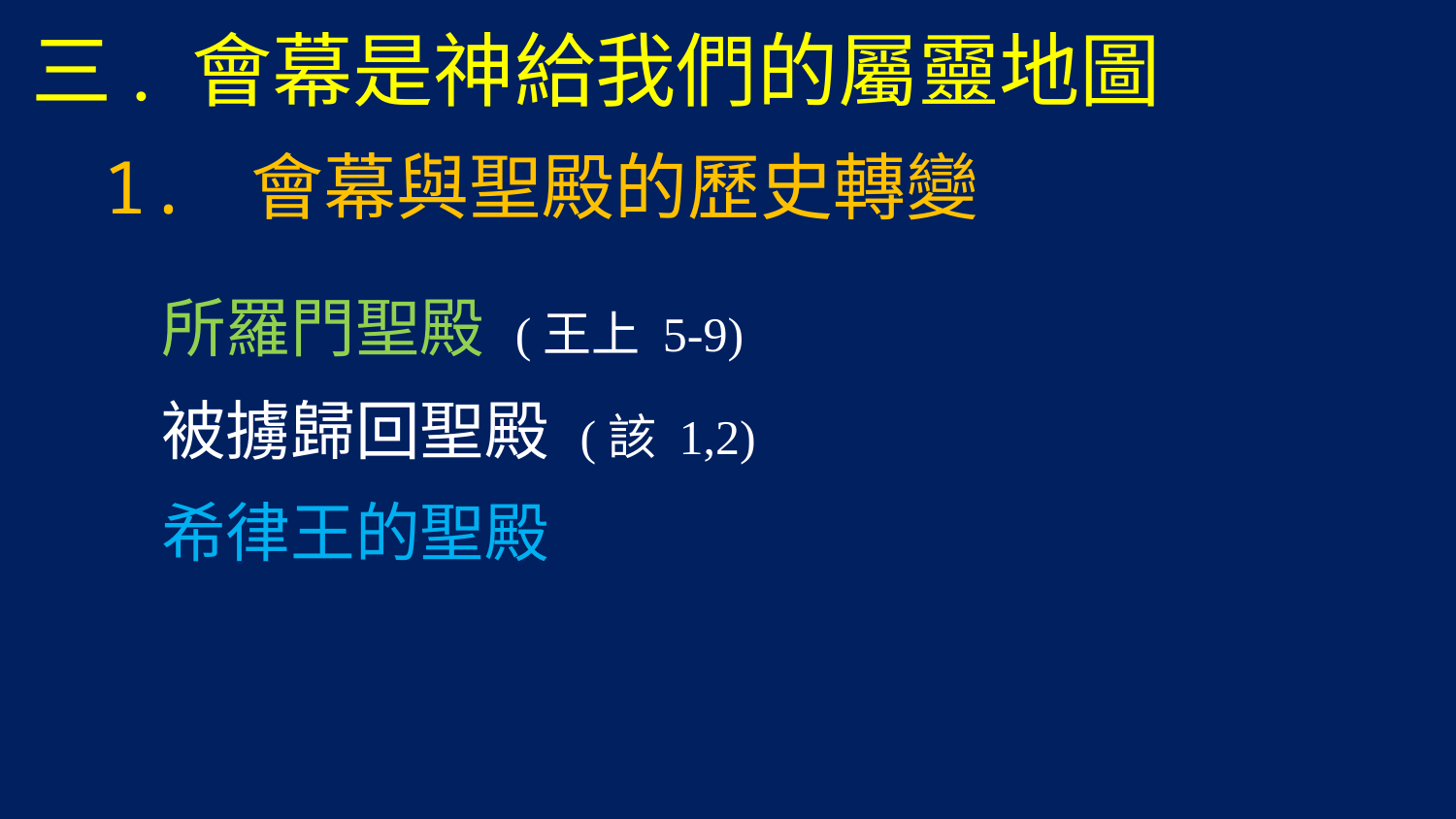

# 三. 會幕是神給我們的屬靈地圖
  1. 會幕與聖殿的歷史轉變

	所羅門聖殿 (王上 5-9)
	被擄歸回聖殿 (該 1,2)
	希律王的聖殿